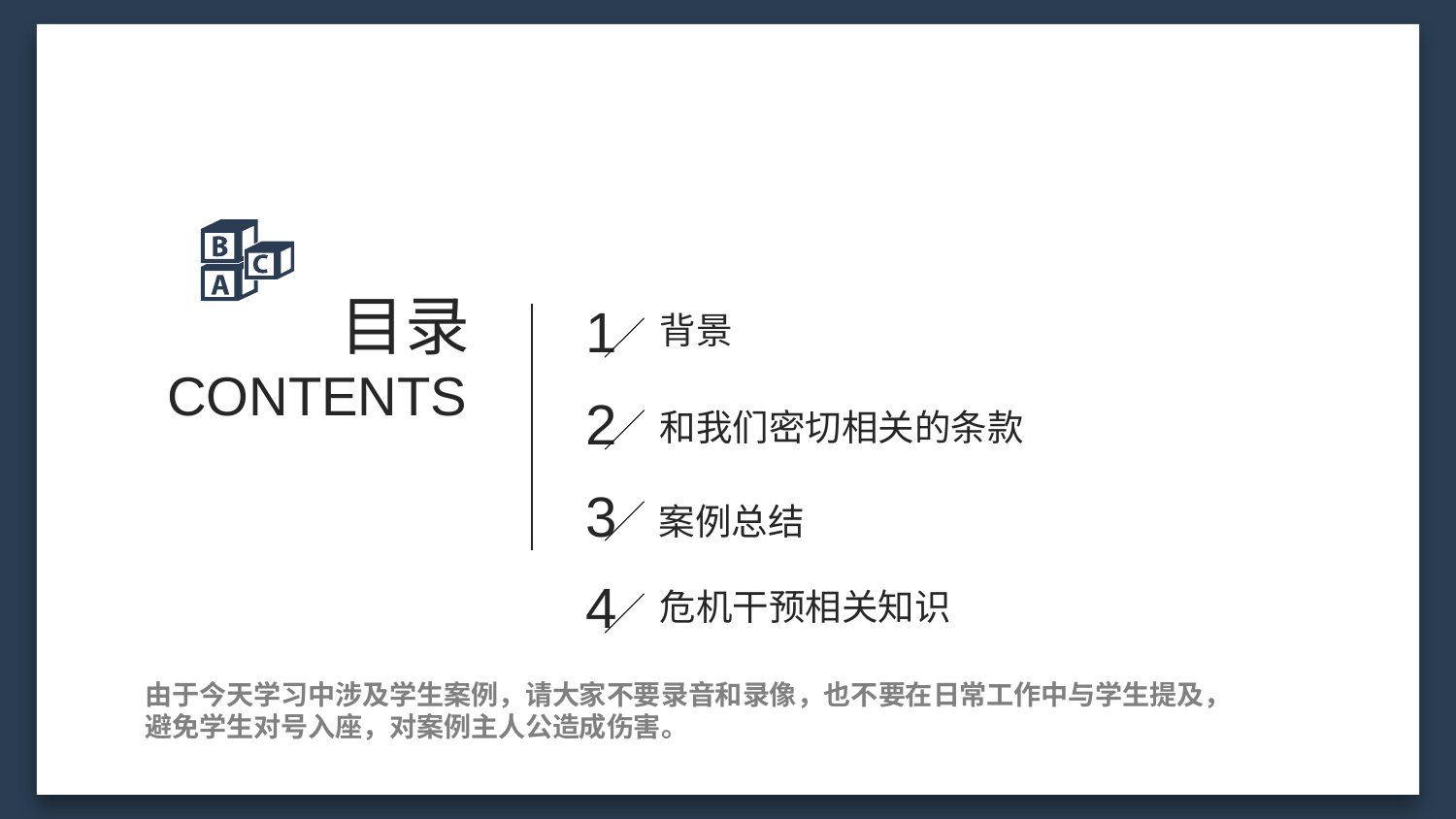

目录
CONTENTS
1
背景
2
和我们密切相关的条款
3
案例总结
4
危机干预相关知识
由于今天学习中涉及学生案例，请大家不要录音和录像，也不要在日常工作中与学生提及，避免学生对号入座，对案例主人公造成伤害。